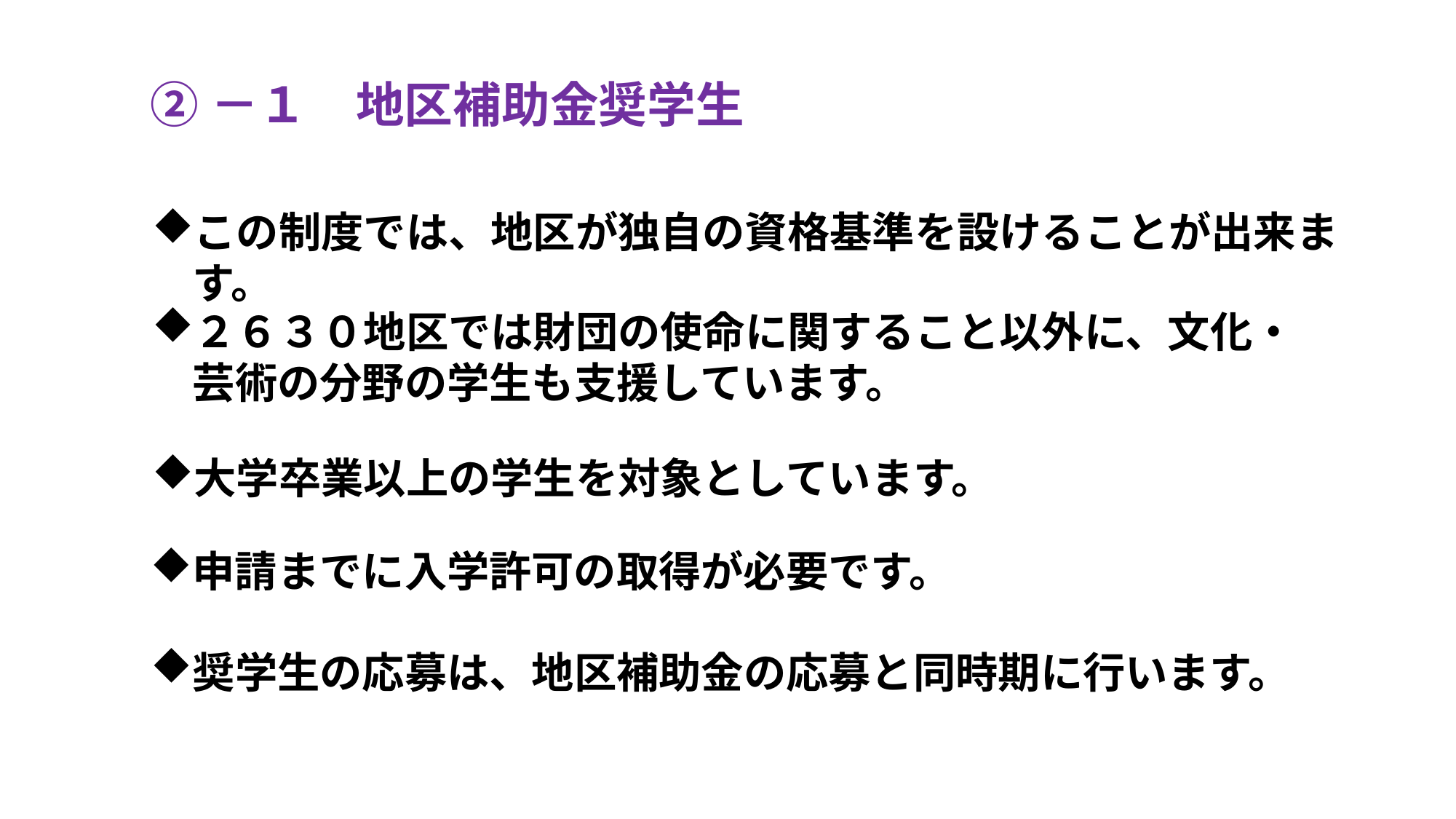

②－１　地区補助金奨学生
この制度では、地区が独自の資格基準を設けることが出来ます。

２６３０地区では財団の使命に関すること以外に、文化・芸術の分野の学生も支援しています。
大学卒業以上の学生を対象としています。
申請までに入学許可の取得が必要です。
奨学生の応募は、地区補助金の応募と同時期に行います。